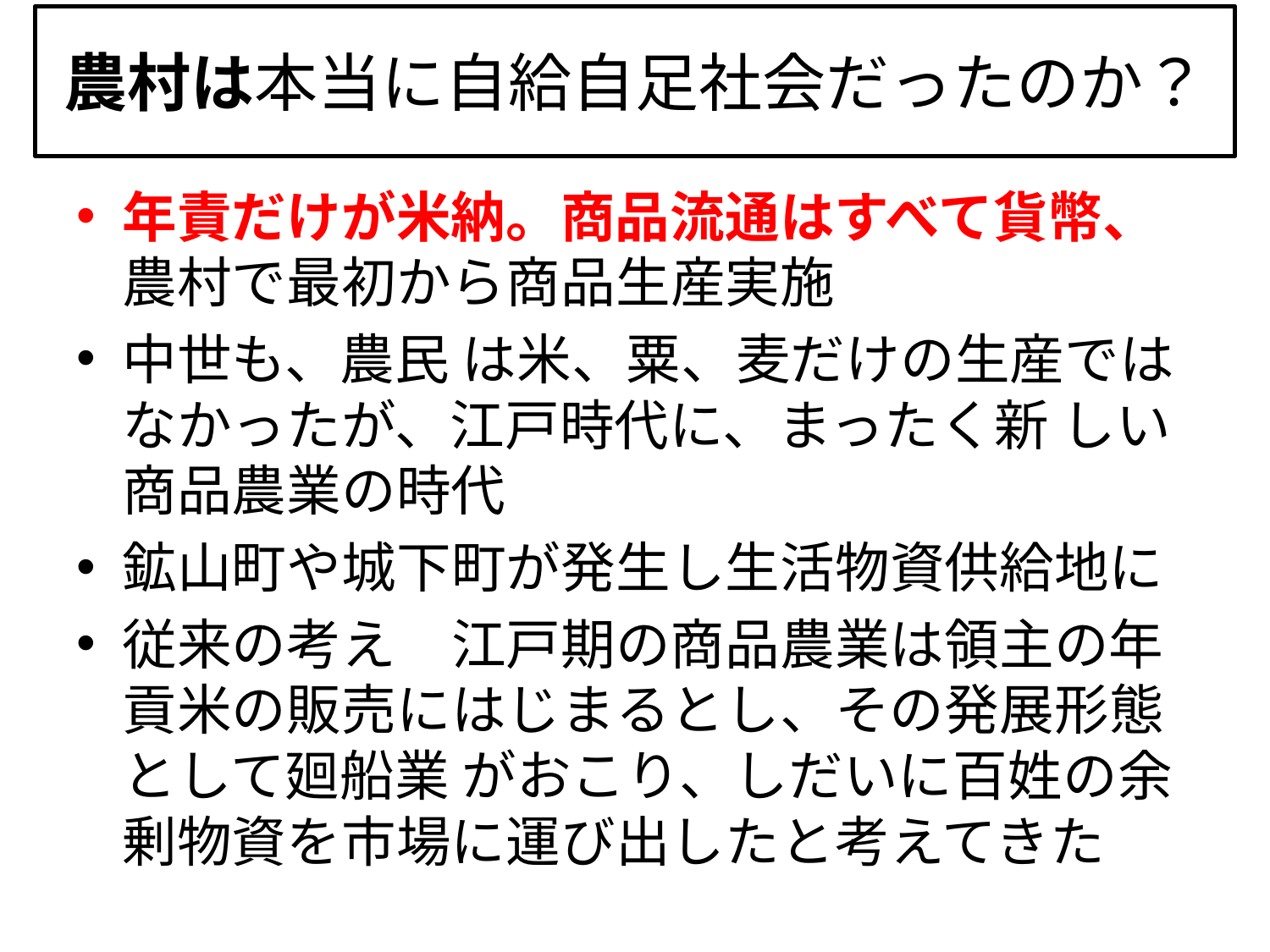

# 農村は本当に自給自足社会だったのか？
年責だけが米納。商品流通はすべて貨幣、農村で最初から商品生産実施
中世も、農民 は米、粟、麦だけの生産ではなかったが、江戸時代に、まったく新 しい商品農業の時代
鉱山町や城下町が発生し生活物資供給地に
従来の考え　江戸期の商品農業は領主の年貢米の販売にはじまるとし、その発展形態として廻船業 がおこり、しだいに百姓の余剰物資を市場に運び出したと考えてきた